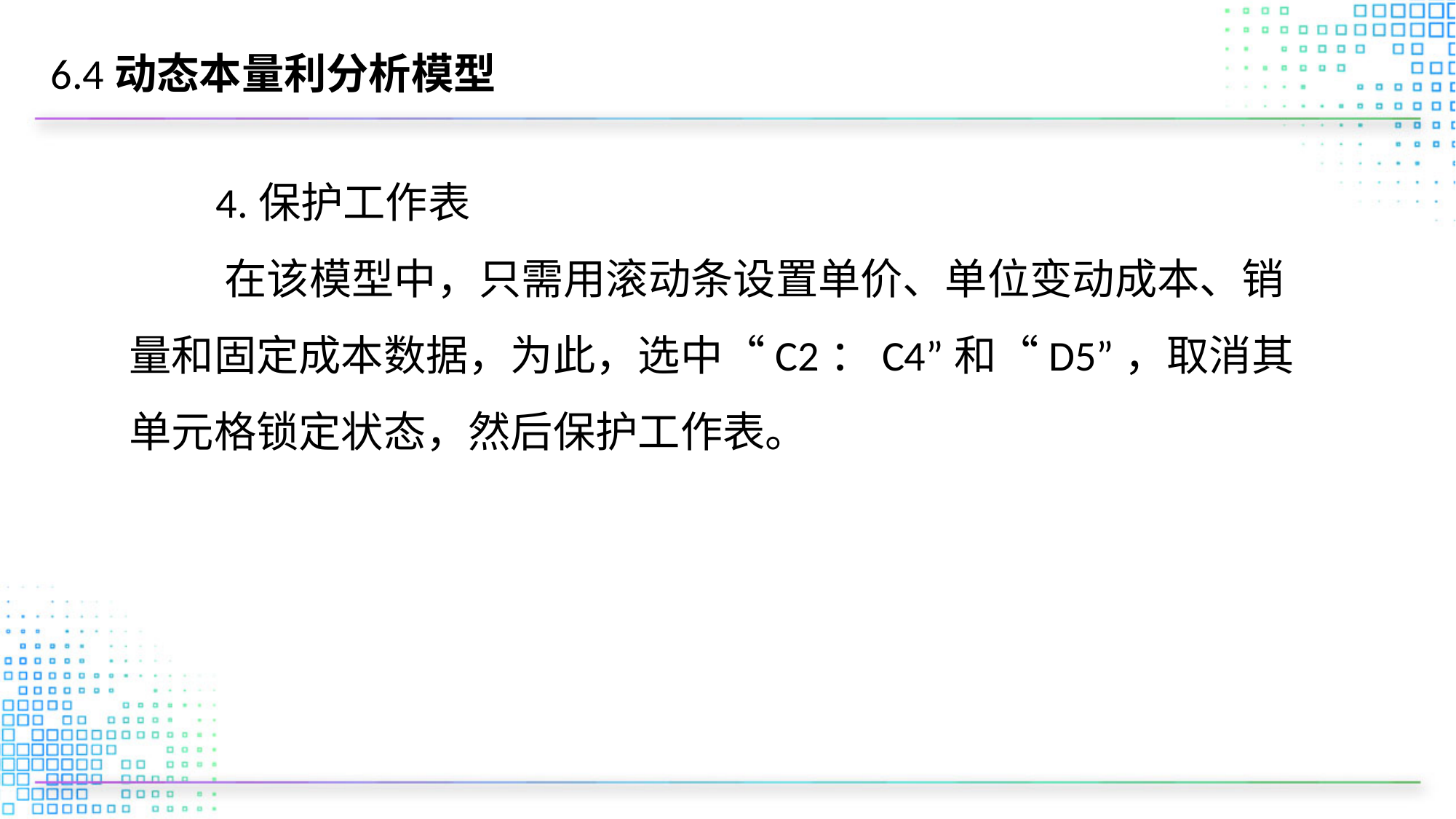

# 6.4动态本量利分析模型
         4.保护工作表
         在该模型中，只需用滚动条设置单价、单位变动成本、销量和固定成本数据，为此，选中“C2：C4”和“D5”，取消其单元格锁定状态，然后保护工作表。